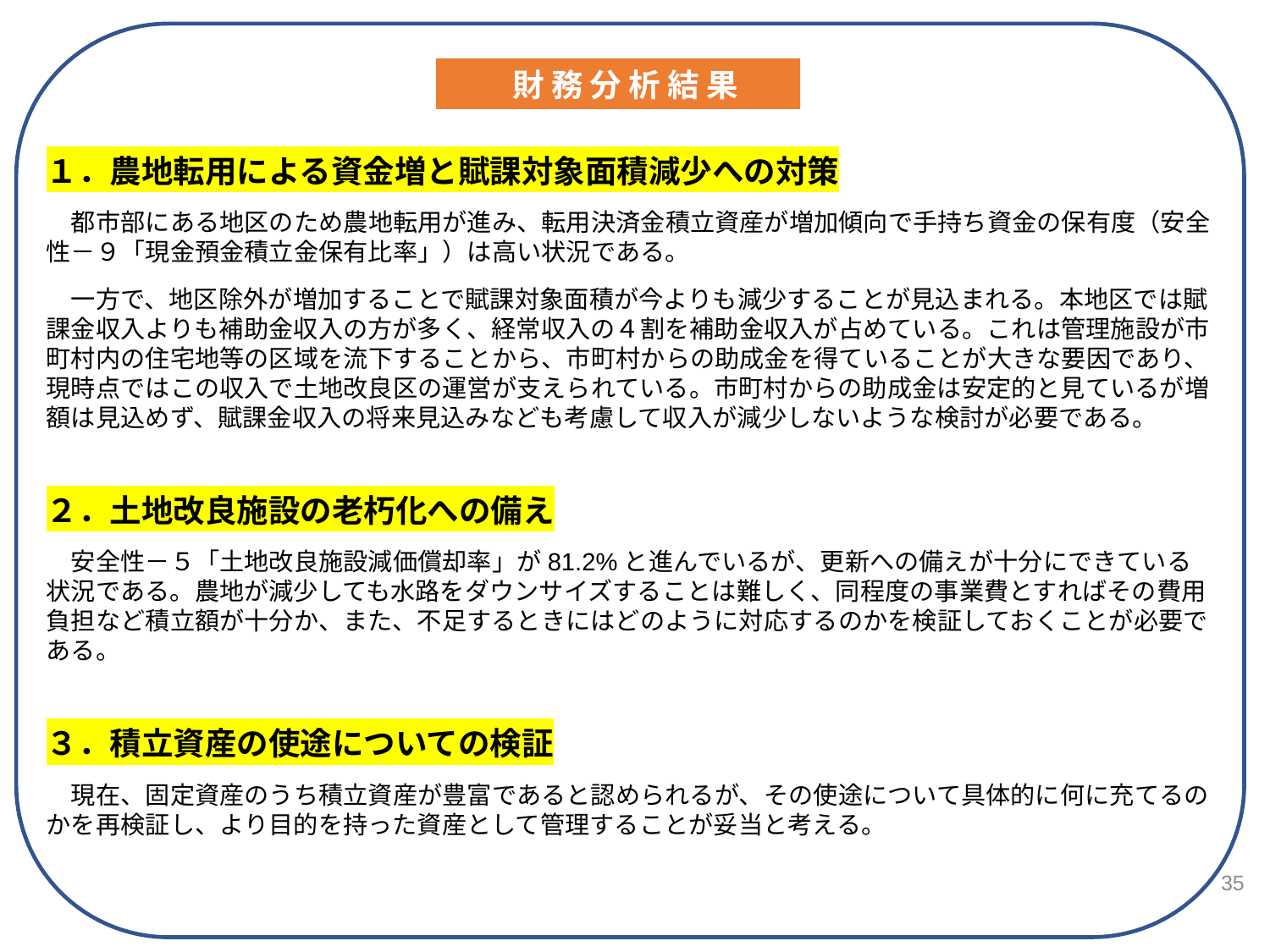

財 務 分 析 結 果
１．農地転用による資金増と賦課対象面積減少への対策

　都市部にある地区のため農地転用が進み、転用決済金積立資産が増加傾向で手持ち資金の保有度（安全性－９「現金預金積立金保有比率」）は高い状況である。

　一方で、地区除外が増加することで賦課対象面積が今よりも減少することが見込まれる。本地区では賦課金収入よりも補助金収入の方が多く、経常収入の４割を補助金収入が占めている。これは管理施設が市町村内の住宅地等の区域を流下することから、市町村からの助成金を得ていることが大きな要因であり、現時点ではこの収入で土地改良区の運営が支えられている。市町村からの助成金は安定的と見ているが増額は見込めず、賦課金収入の将来見込みなども考慮して収入が減少しないような検討が必要である。

２．土地改良施設の老朽化への備え

　安全性－５「土地改良施設減価償却率」が81.2%と進んでいるが、更新への備えが十分にできている状況である。農地が減少しても水路をダウンサイズすることは難しく、同程度の事業費とすればその費用負担など積立額が十分か、また、不足するときにはどのように対応するのかを検証しておくことが必要である。

３．積立資産の使途についての検証

　現在、固定資産のうち積立資産が豊富であると認められるが、その使途について具体的に何に充てるのかを再検証し、より目的を持った資産として管理することが妥当と考える。

35